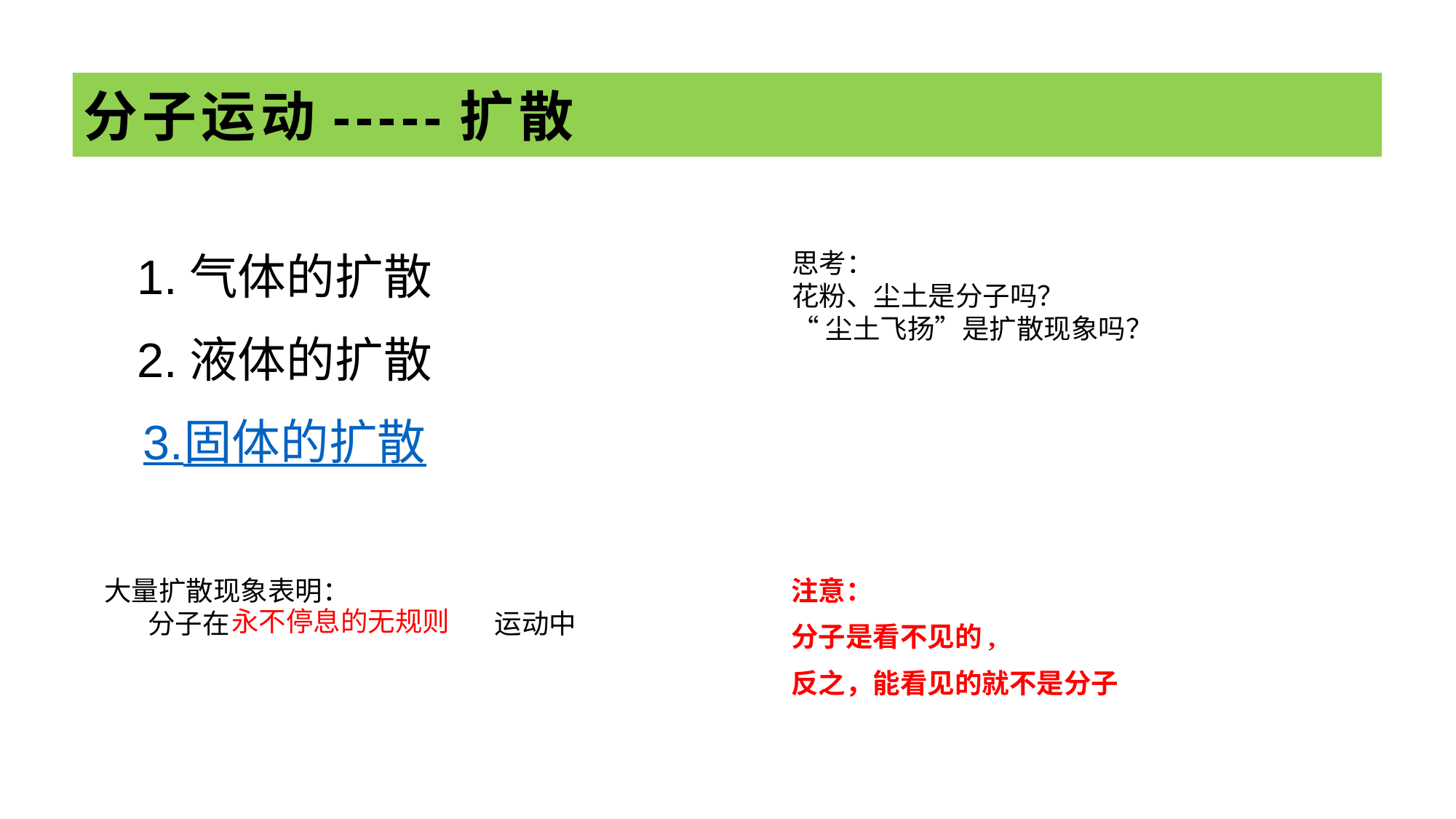

# 分子运动-----扩散
1.气体的扩散
2.液体的扩散
3.固体的扩散
思考：
花粉、尘土是分子吗？
“尘土飞扬”是扩散现象吗？
大量扩散现象表明：
      分子在                                           运动中
注意：
分子是看不见的,
反之，能看见的就不是分子
永不停息的无规则